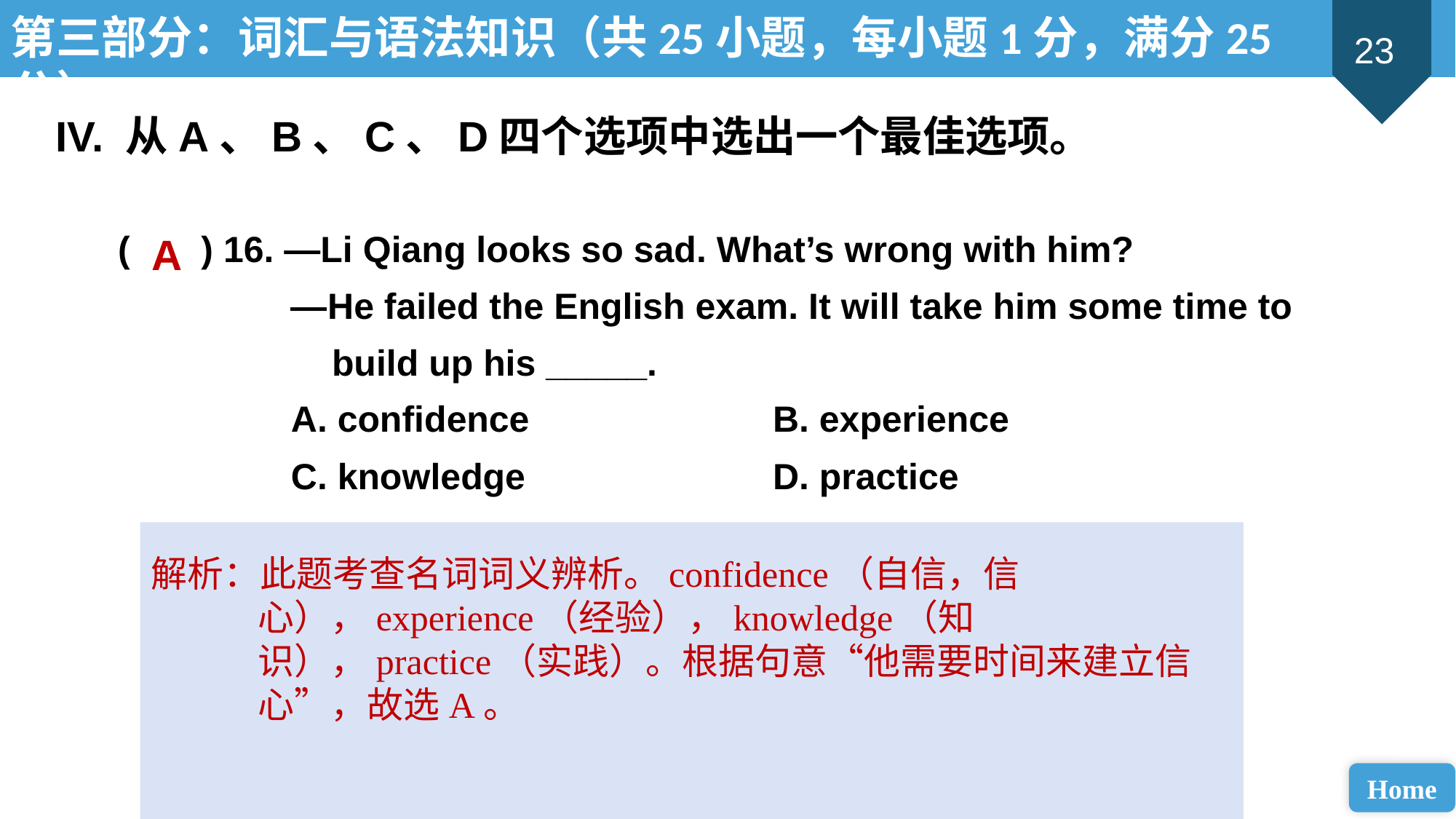

第三部分：词汇与语法知识（共25小题，每小题1分，满分25分）
IV. 从A、B、C、D四个选项中选出一个最佳选项。
(       ) 16. —Li Qiang looks so sad. What’s wrong with him?
                 —He failed the English exam. It will take him some time to
                     build up his _____.
                 A. confidence 			B. experience
                 C. knowledge 			D. practice
A

解析：此题考查名词词义辨析。confidence（自信，信心），experience（经验），knowledge（知识），practice（实践）。根据句意“他需要时间来建立信心”，故选A。